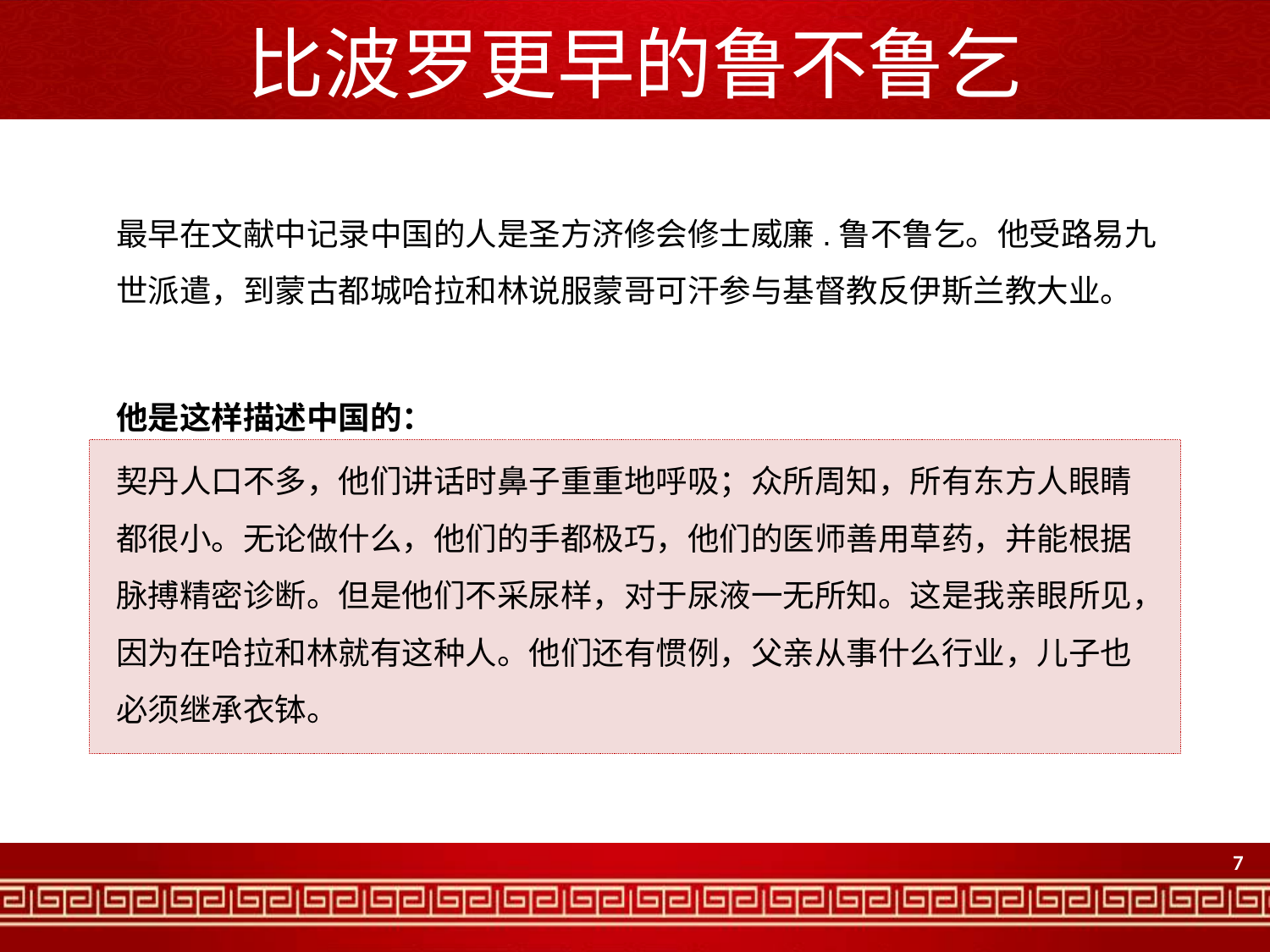

# 比波罗更早的鲁不鲁乞
最早在文献中记录中国的人是圣方济修会修士威廉.鲁不鲁乞。他受路易九世派遣，到蒙古都城哈拉和林说服蒙哥可汗参与基督教反伊斯兰教大业。

他是这样描述中国的：
契丹人口不多，他们讲话时鼻子重重地呼吸；众所周知，所有东方人眼睛都很小。无论做什么，他们的手都极巧，他们的医师善用草药，并能根据脉搏精密诊断。但是他们不采尿样，对于尿液一无所知。这是我亲眼所见，因为在哈拉和林就有这种人。他们还有惯例，父亲从事什么行业，儿子也必须继承衣钵。